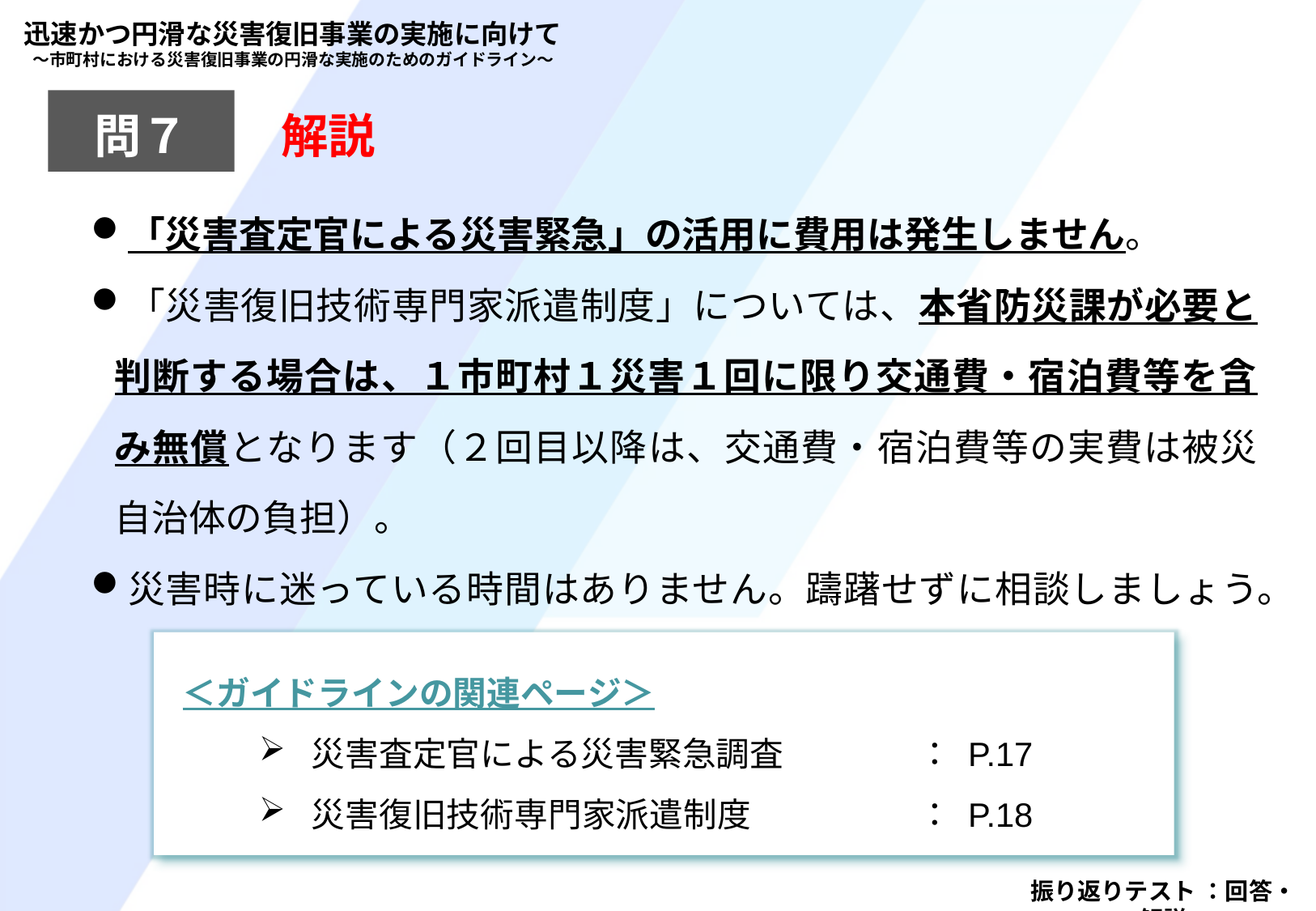

迅速かつ円滑な災害復旧事業の実施に向けて
～市町村における災害復旧事業の円滑な実施のためのガイドライン～
問７
解説
「災害査定官による災害緊急」の活用に費用は発生しません。
「災害復旧技術専門家派遣制度」については、本省防災課が必要と判断する場合は、１市町村１災害１回に限り交通費・宿泊費等を含み無償となります（２回目以降は、交通費・宿泊費等の実費は被災自治体の負担）。
災害時に迷っている時間はありません。躊躇せずに相談しましょう。
＜ガイドラインの関連ページ＞
災害査定官による災害緊急調査		： P.17
災害復旧技術専門家派遣制度		： P.18
振り返りテスト ：回答・解説